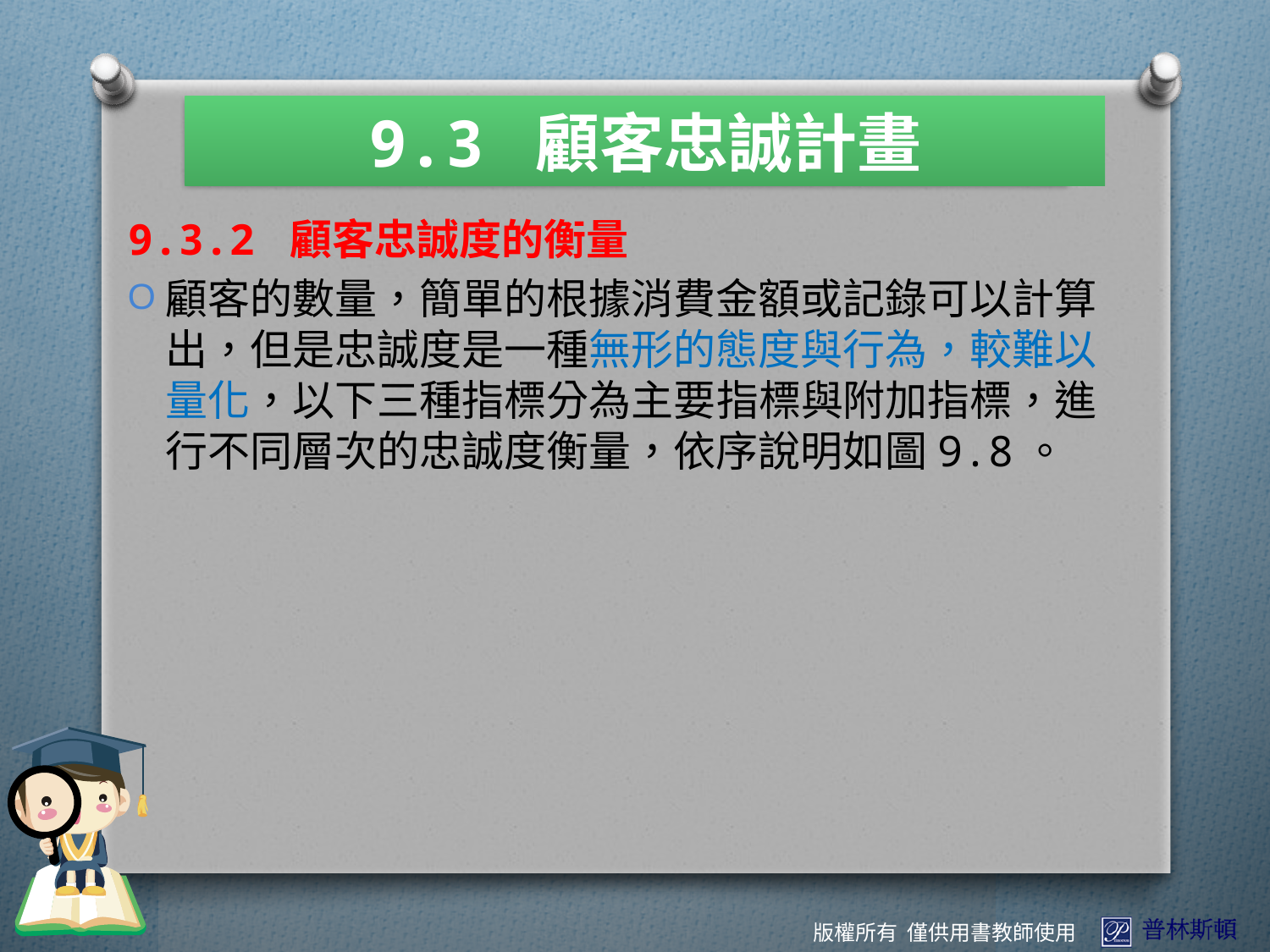

9.3 顧客忠誠計畫
9.3.2 顧客忠誠度的衡量
顧客的數量，簡單的根據消費金額或記錄可以計算出，但是忠誠度是一種無形的態度與行為，較難以量化，以下三種指標分為主要指標與附加指標，進行不同層次的忠誠度衡量，依序說明如圖9.8。